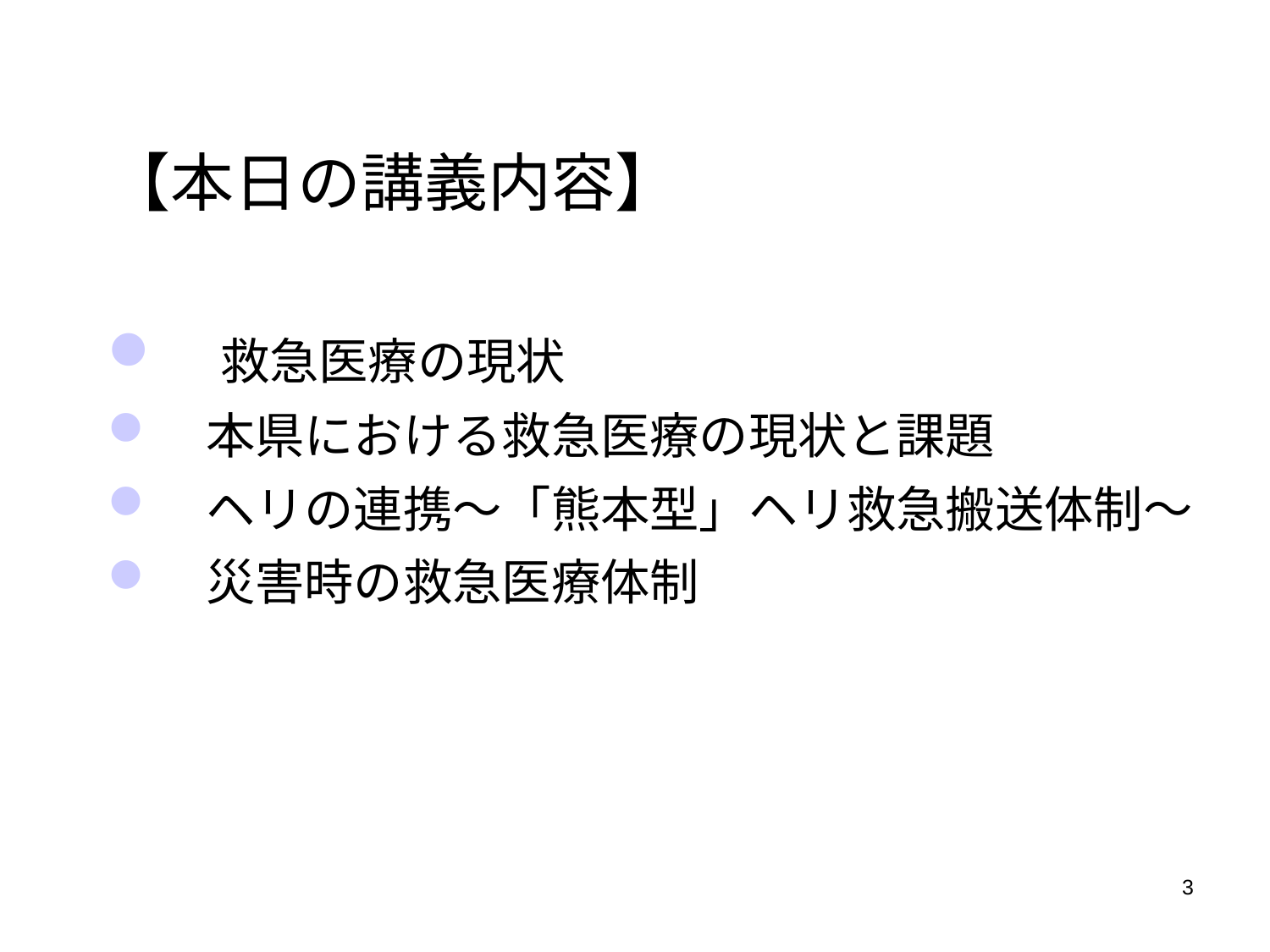

【本日の講義内容】

　救急医療の現状
　本県における救急医療の現状と課題
　ヘリの連携～「熊本型」ヘリ救急搬送体制～
　災害時の救急医療体制
3